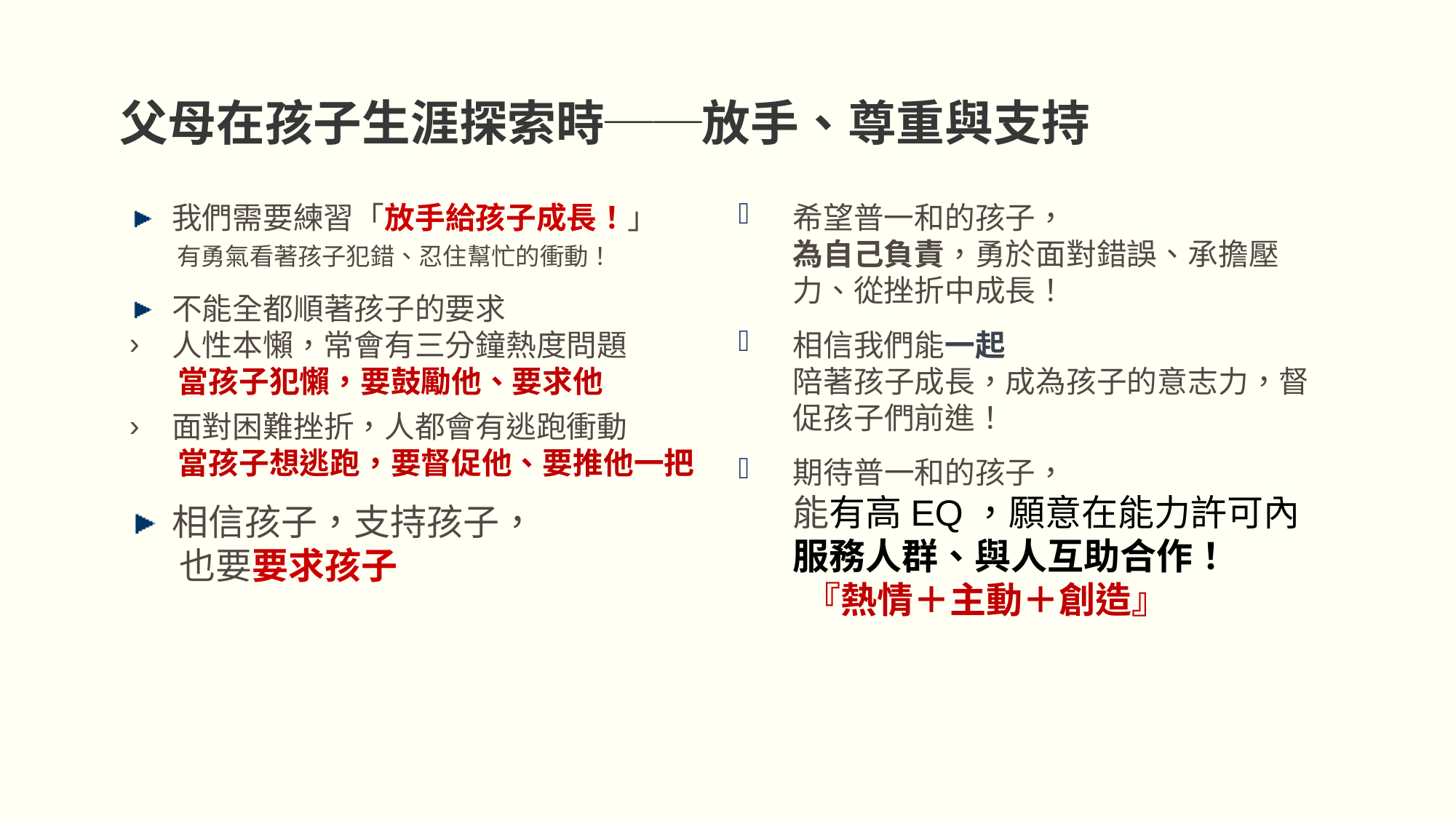

父母在孩子生涯探索時──放手、尊重與支持
我們需要練習「放手給孩子成長！」
      有勇氣看著孩子犯錯、忍住幫忙的衝動！
不能全都順著孩子的要求
人性本懶，常會有三分鐘熱度問題
      當孩子犯懶，要鼓勵他、要求他
面對困難挫折，人都會有逃跑衝動
      當孩子想逃跑，要督促他、要推他一把
相信孩子，支持孩子，
     也要要求孩子
希望普一和的孩子，
為自己負責，勇於面對錯誤、承擔壓力、從挫折中成長！
相信我們能一起
陪著孩子成長，成為孩子的意志力，督促孩子們前進！
期待普一和的孩子，
能有高EQ，願意在能力許可內服務人群、與人互助合作！
       『熱情＋主動＋創造』